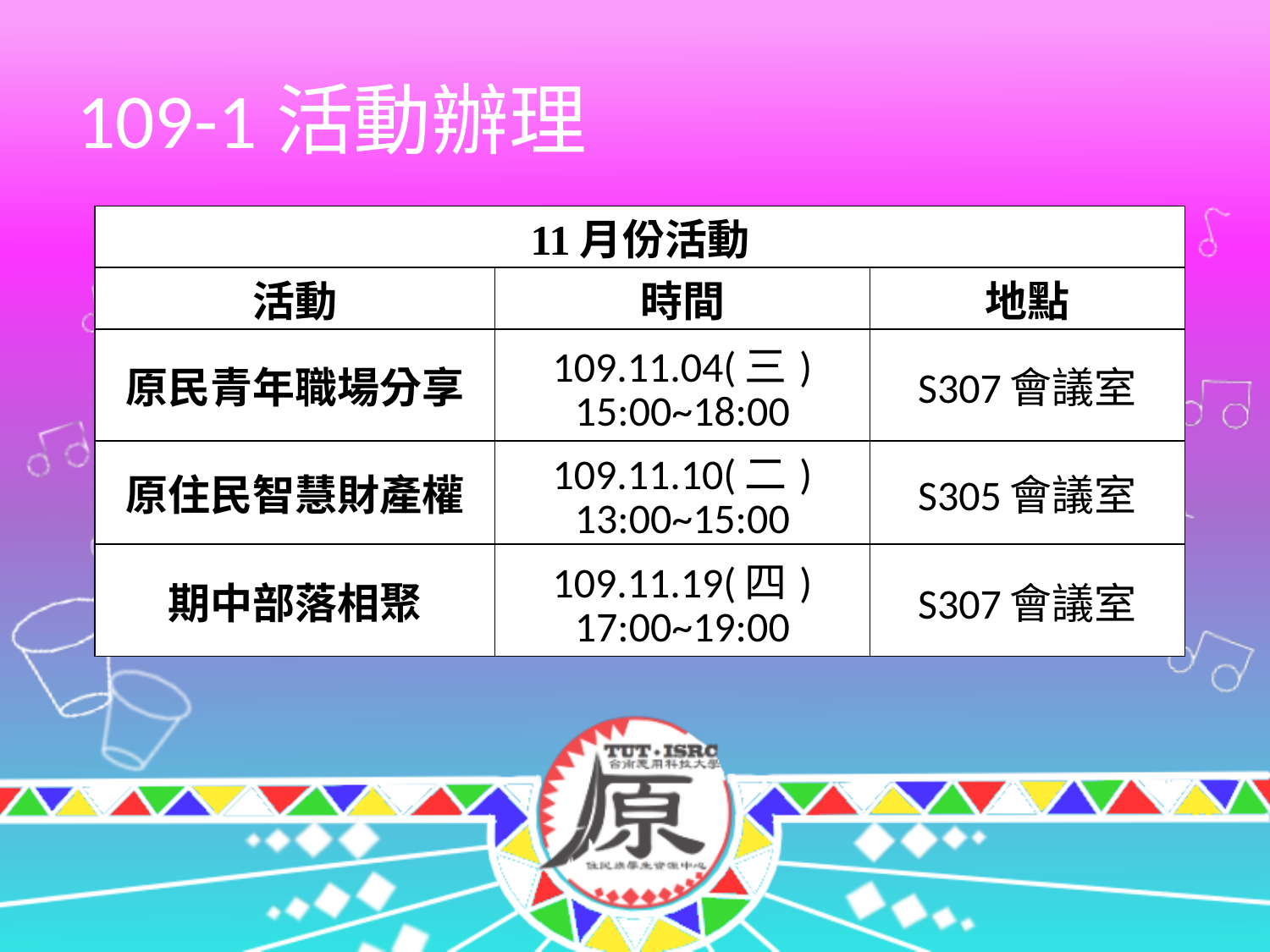

# 109-1活動辦理
| 11月份活動 |  |  |
| --- | --- | --- |
| 活動 | 時間 | 地點 |
| 原民青年職場分享 | 109.11.04(三) 15:00~18:00 | S307會議室 |
| 原住民智慧財產權 | 109.11.10(二) 13:00~15:00 | S305會議室 |
| 期中部落相聚 | 109.11.19(四) 17:00~19:00 | S307會議室 |